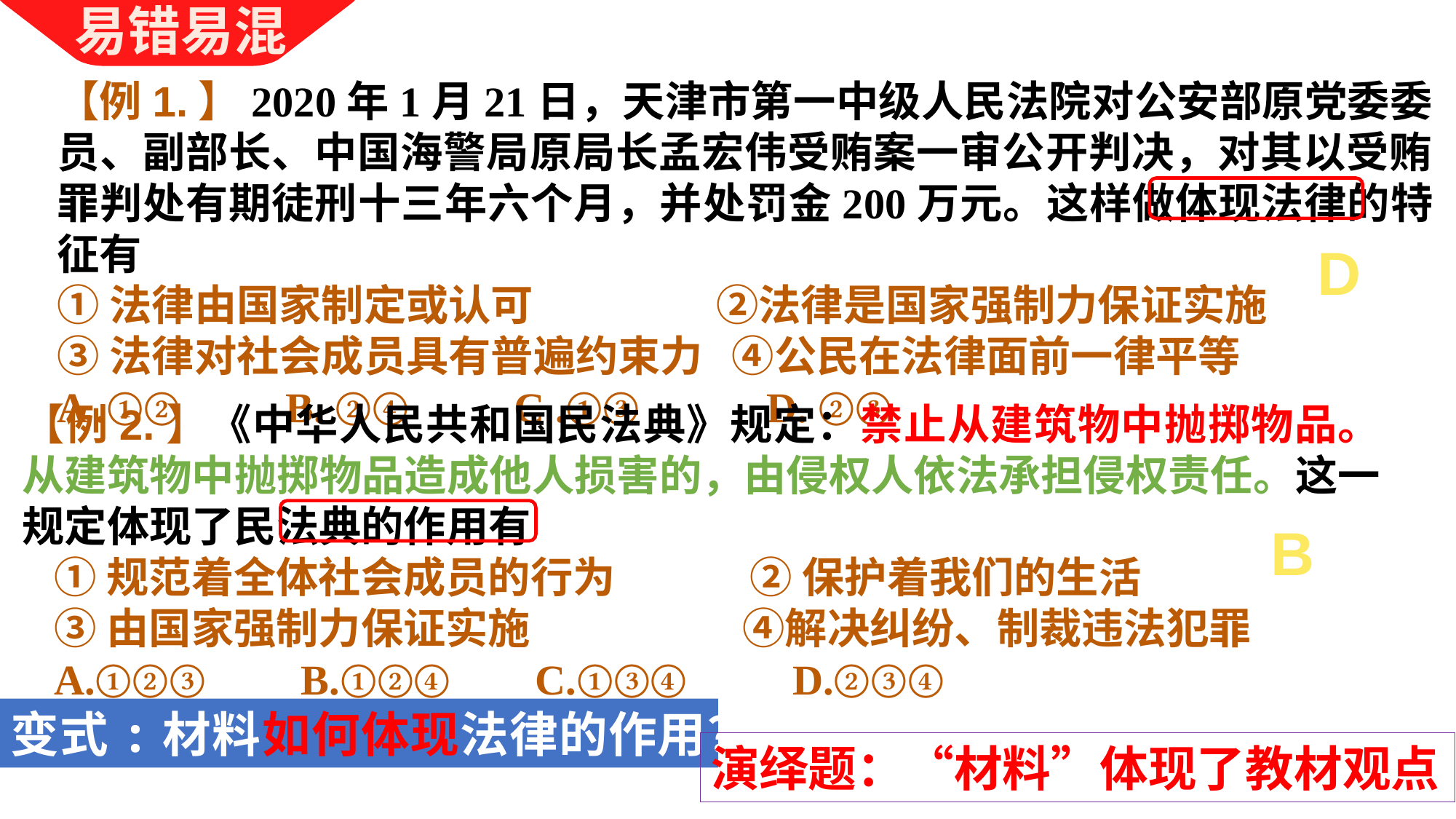

易错易混
【例1.】2020年1月21日，天津市第一中级人民法院对公安部原党委委员、副部长、中国海警局原局长孟宏伟受贿案一审公开判决，对其以受贿罪判处有期徒刑十三年六个月，并处罚金200万元。这样做体现法律的特征有
①法律由国家制定或认可                   ②法律是国家强制力保证实施
③法律对社会成员具有普遍约束力   ④公民在法律面前一律平等
A .①②          B. ②④          C .①③            D. ②③

D
【例2.】《中华人民共和国民法典》规定：禁止从建筑物中抛掷物品。从建筑物中抛掷物品造成他人损害的，由侵权人依法承担侵权责任。这一规定体现了民法典的作用有
①规范着全体社会成员的行为              ② 保护着我们的生活
③由国家强制力保证实施                      ④解决纠纷、制裁违法犯罪
A.①②③         B.①②④        C.①③④          D.②③④

B
变式:材料如何体现法律的作用？
演绎题：“材料”体现了教材观点